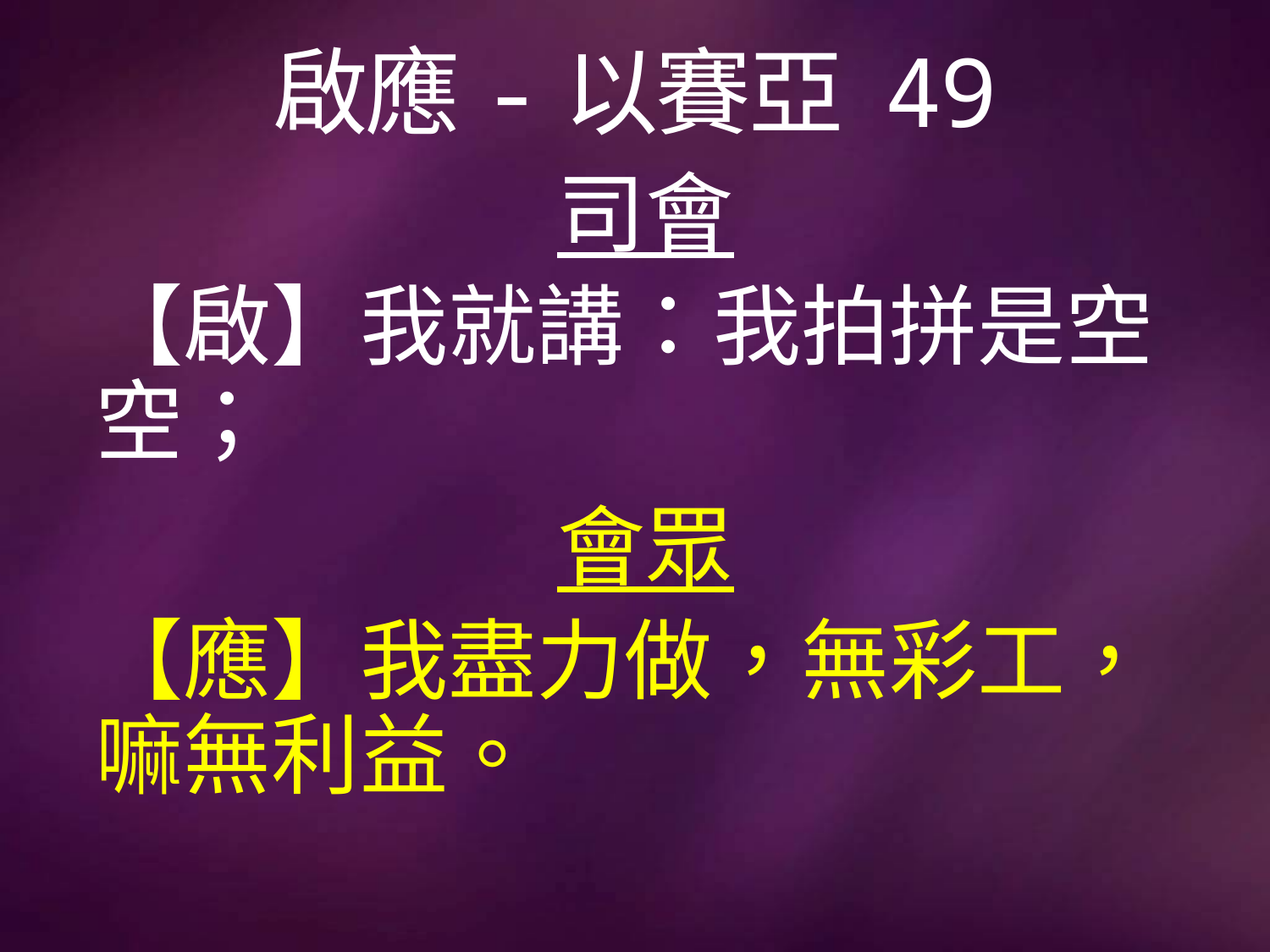

# 啟應-以賽亞 49
司會
【啟】我就講：我拍拼是空空；

會眾
【應】我盡力做，無彩工，嘛無利益。